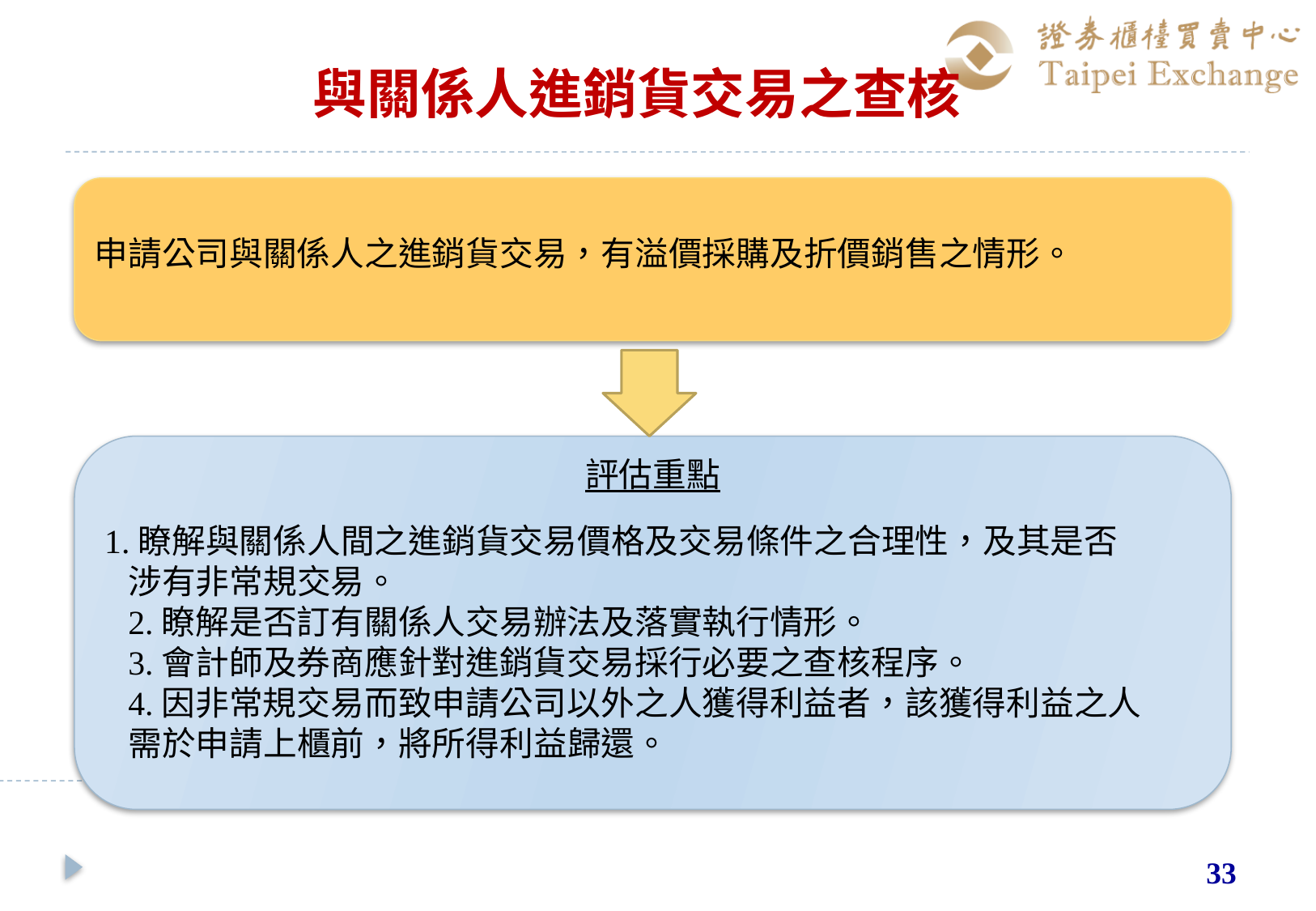

# 與關係人進銷貨交易之查核

申請公司與關係人之進銷貨交易，有溢價採購及折價銷售之情形。

評估重點

1.瞭解與關係人間之進銷貨交易價格及交易條件之合理性，及其是否
涉有非常規交易。
2.瞭解是否訂有關係人交易辦法及落實執行情形。
3.會計師及券商應針對進銷貨交易採行必要之查核程序。
4.因非常規交易而致申請公司以外之人獲得利益者，該獲得利益之人
需於申請上櫃前，將所得利益歸還。

33